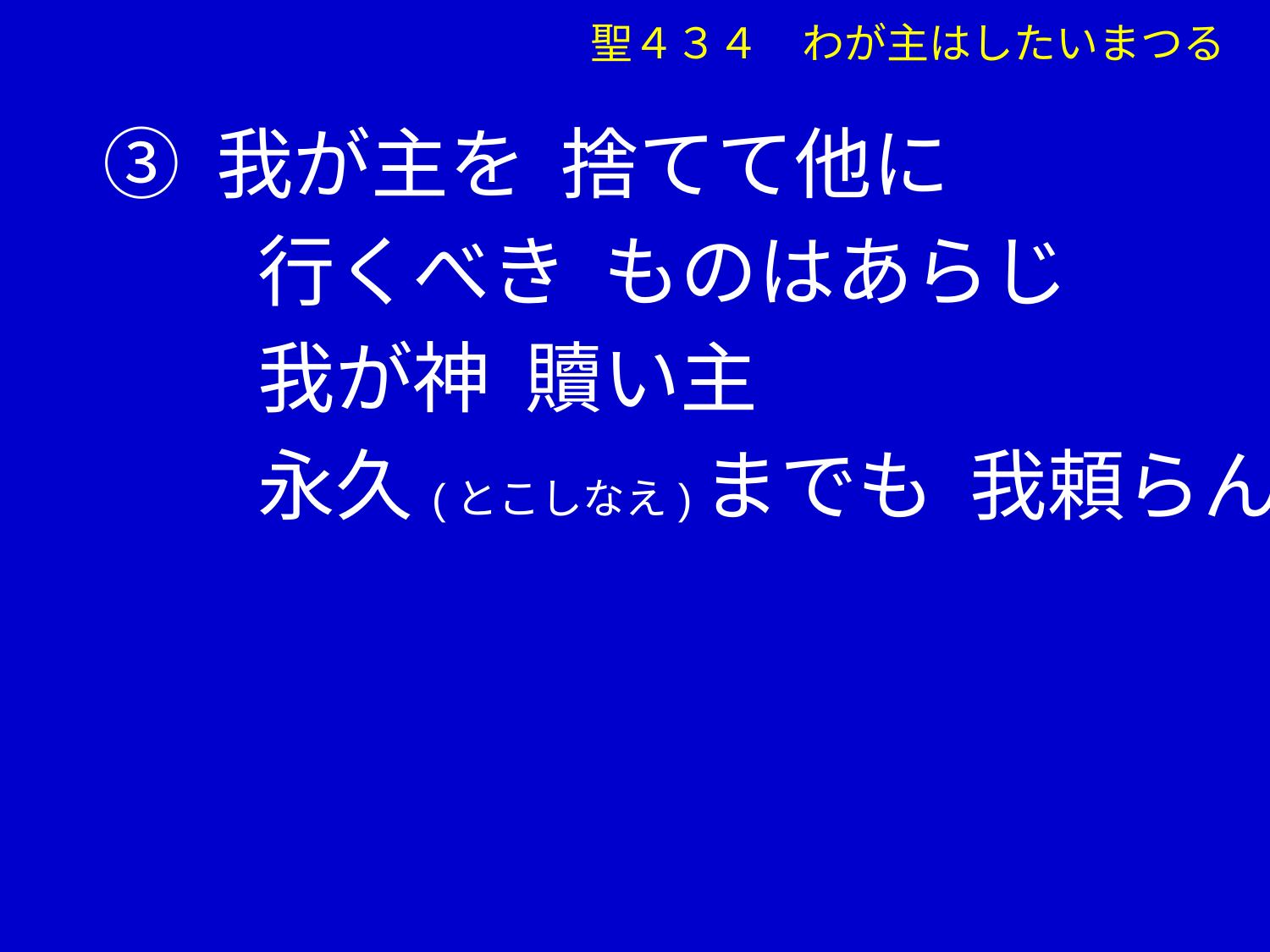

③ 我が主を  捨てて他に
　　行くべき  ものはあらじ
　　我が神  贖い主
　　永久(とこしなえ)までも  我頼らん
聖４３４　わが主はしたいまつる